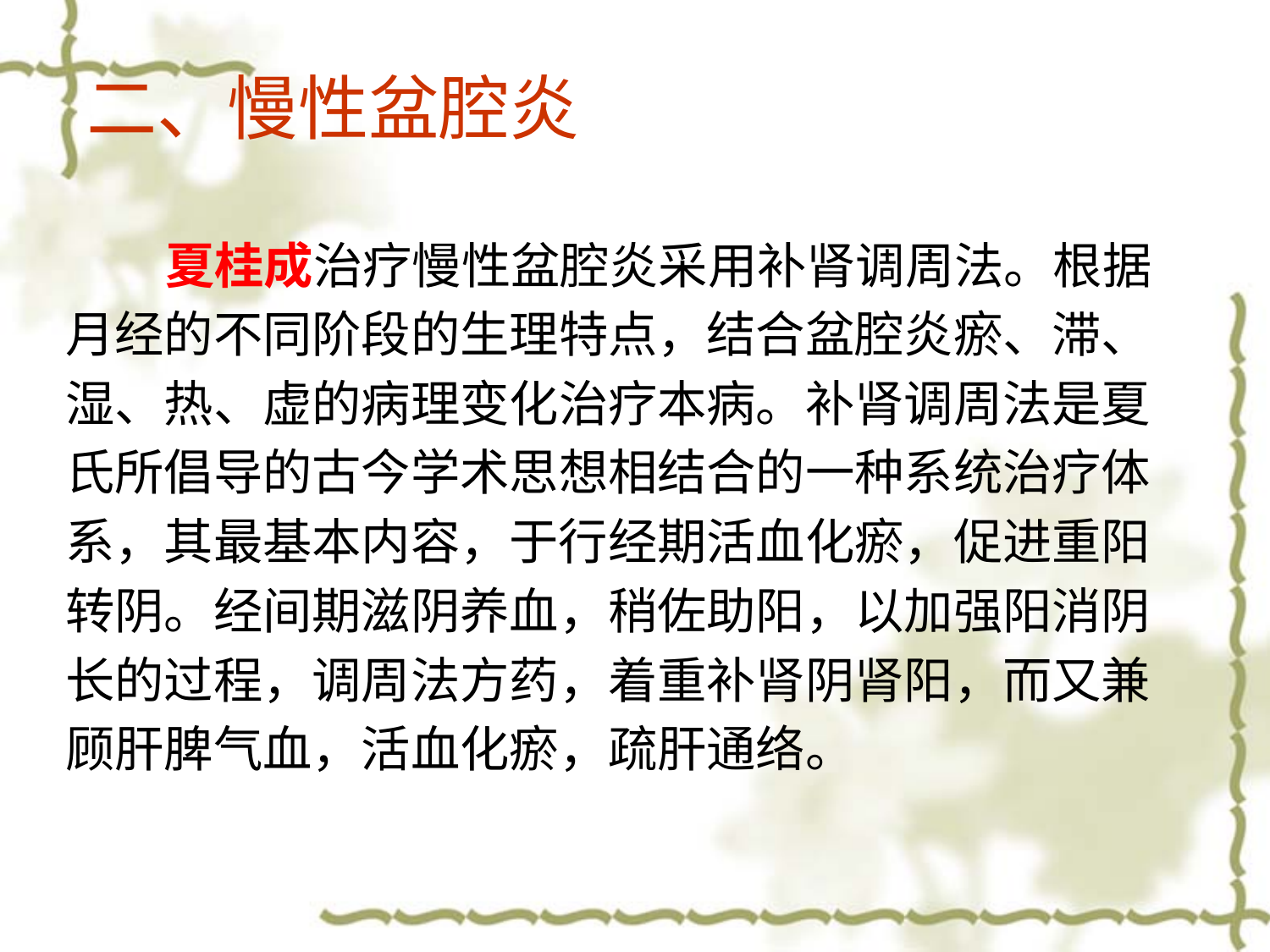

二、慢性盆腔炎

        夏桂成治疗慢性盆腔炎采用补肾调周法。根据
月经的不同阶段的生理特点，结合盆腔炎瘀、滞、
湿、热、虚的病理变化治疗本病。补肾调周法是夏
氏所倡导的古今学术思想相结合的一种系统治疗体
系，其最基本内容，于行经期活血化瘀，促进重阳
转阴。经间期滋阴养血，稍佐助阳，以加强阳消阴
长的过程，调周法方药，着重补肾阴肾阳，而又兼
顾肝脾气血，活血化瘀，疏肝通络。